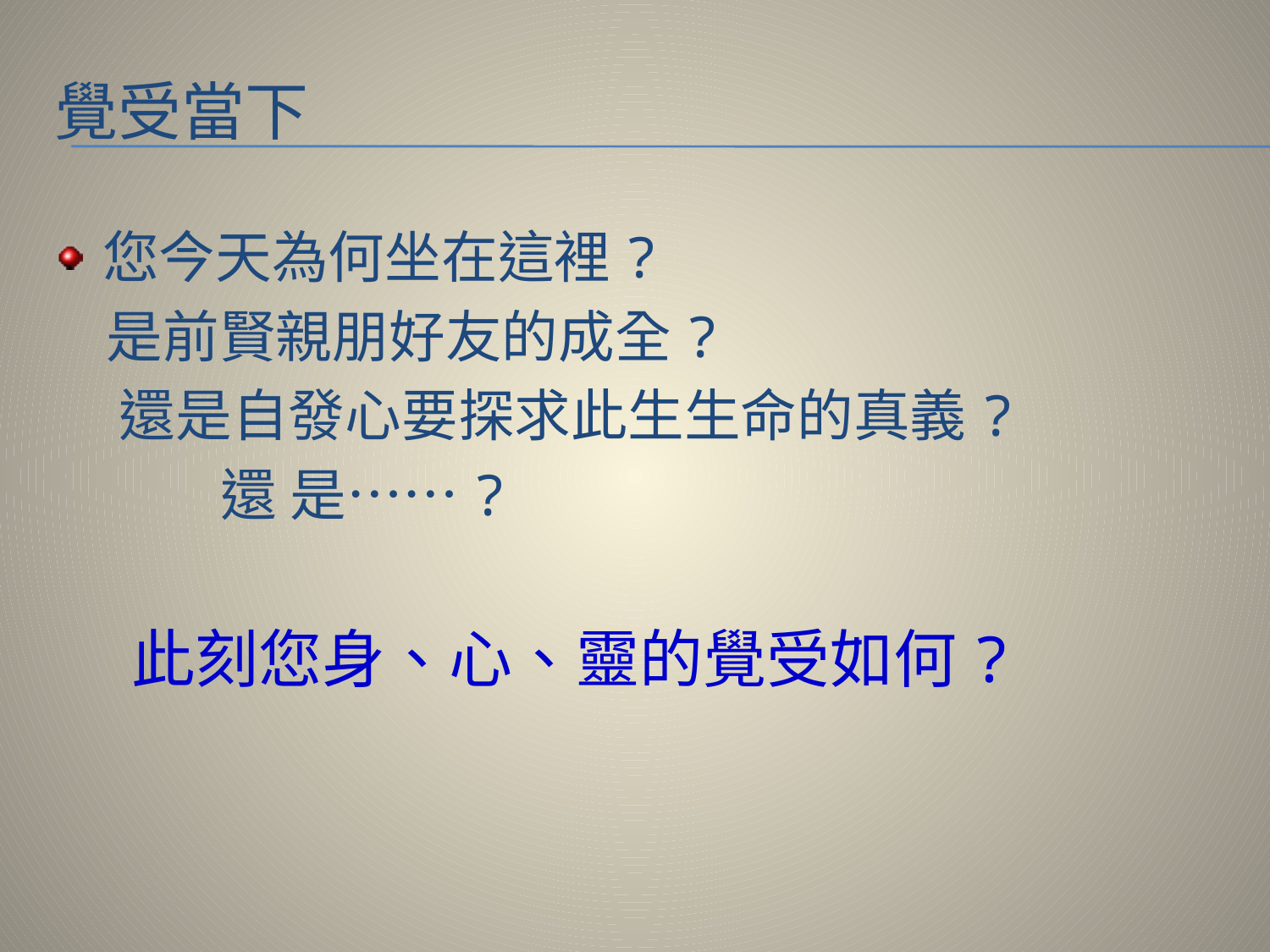

# 覺受當下
您今天為何坐在這裡?
   是前賢親朋好友的成全?
    還是自發心要探求此生生命的真義?
            還 是……?

     此刻您身、心、靈的覺受如何?